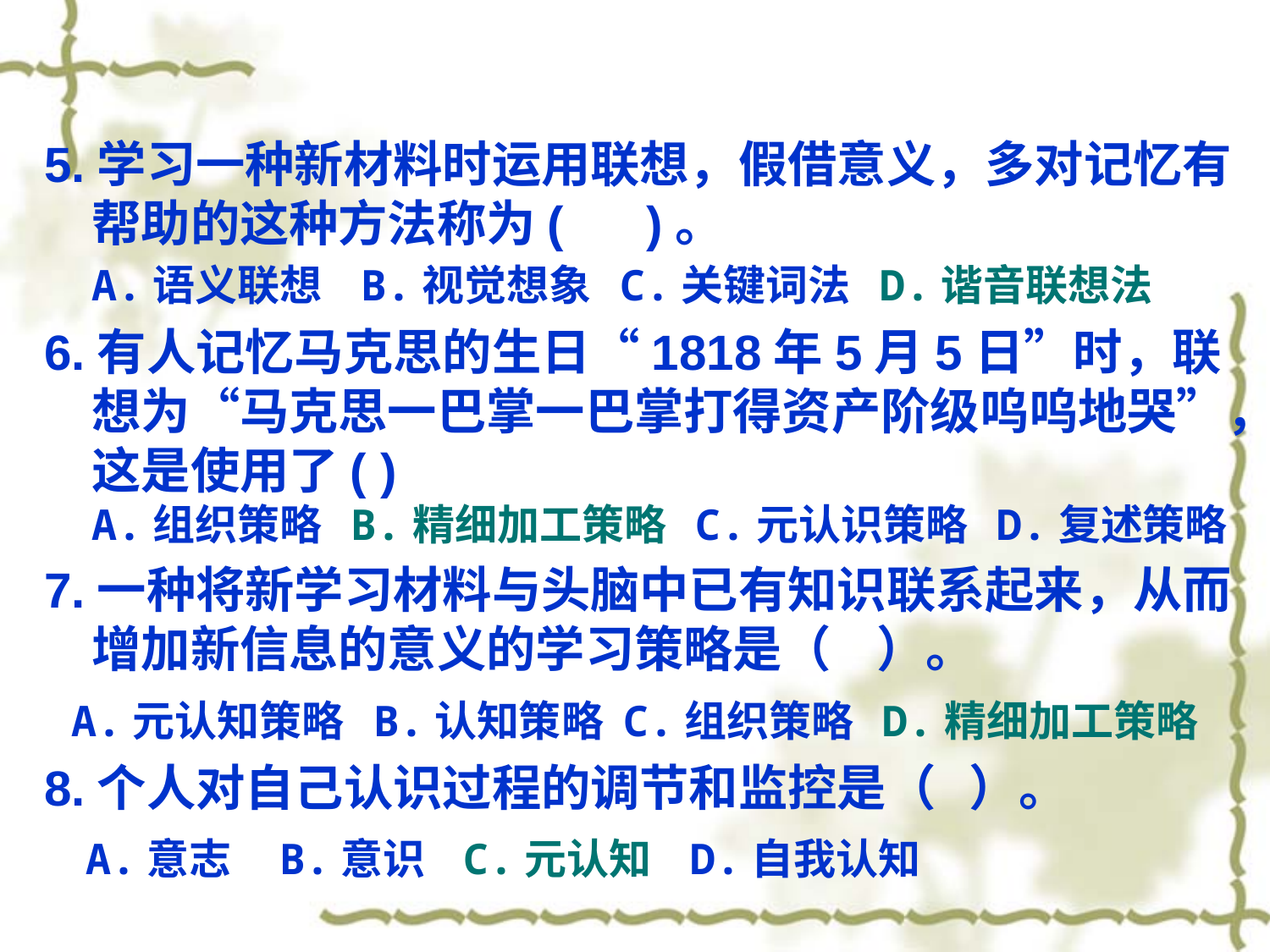

5.学习一种新材料时运用联想，假借意义，多对记忆有帮助的这种方法称为(      )。
A.语义联想   B.视觉想象  C.关键词法  D.谐音联想法
6.有人记忆马克思的生日“1818年5月5日”时，联想为“马克思一巴掌一巴掌打得资产阶级呜呜地哭”，这是使用了( )
A.组织策略  B.精细加工策略  C.元认识策略  D.复述策略
7.一种将新学习材料与头脑中已有知识联系起来，从而增加新信息的意义的学习策略是（    ）。
  A.元认知策略  B.认知策略 C.组织策略  D.精细加工策略
8.个人对自己认识过程的调节和监控是（   ）。
   A.意志    B.意识   C.元认知   D.自我认知